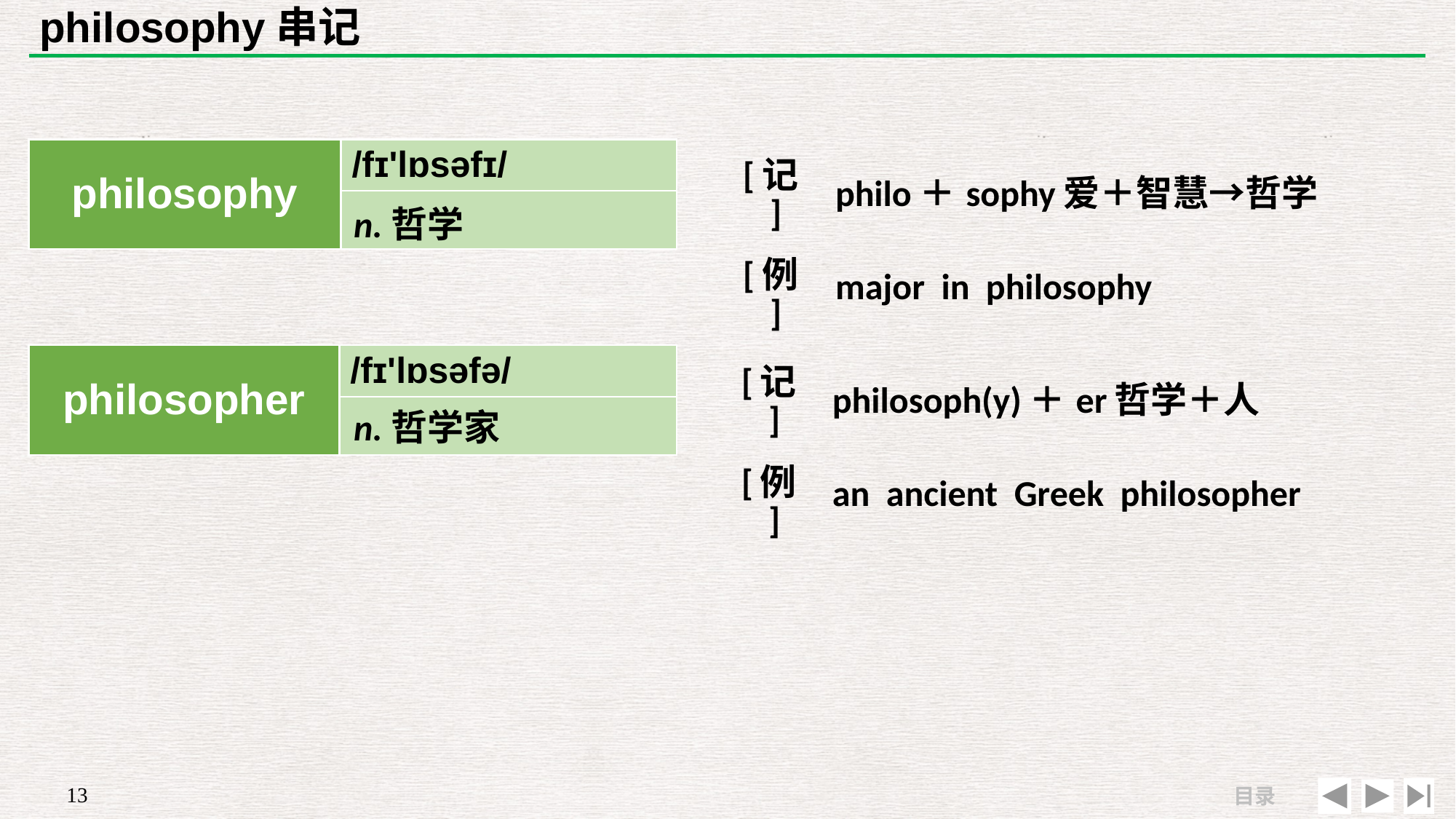

# philosophy串记

| philosophy | /fɪ'lɒsəfɪ/ |
| --- | --- |
|  |  |
| [记] | philo＋sophy爱＋智慧→哲学 |
| --- | --- |
| [例] | major in philosophy |
n.哲学
| philosopher | /fɪ'lɒsəfə/ |
| --- | --- |
|  |  |
| [记] | philosoph(y)＋er哲学＋人 |
| --- | --- |
| [例] | an ancient Greek philosopher |
n.哲学家